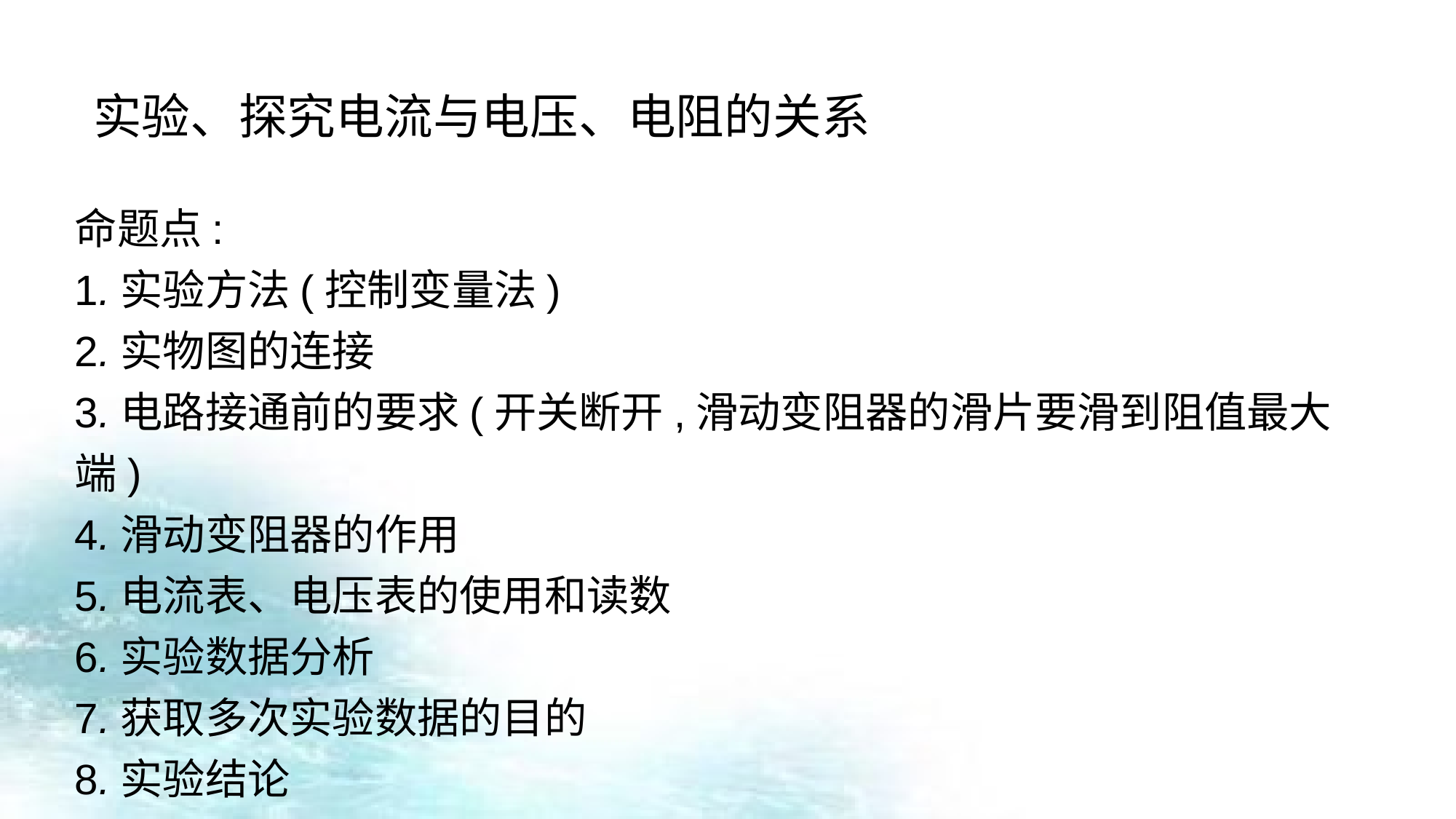

实验、探究电流与电压、电阻的关系
命题点:
1.实验方法(控制变量法)
2.实物图的连接
3.电路接通前的要求(开关断开,滑动变阻器的滑片要滑到阻值最大端)
4.滑动变阻器的作用
5.电流表、电压表的使用和读数
6.实验数据分析
7.获取多次实验数据的目的
8.实验结论